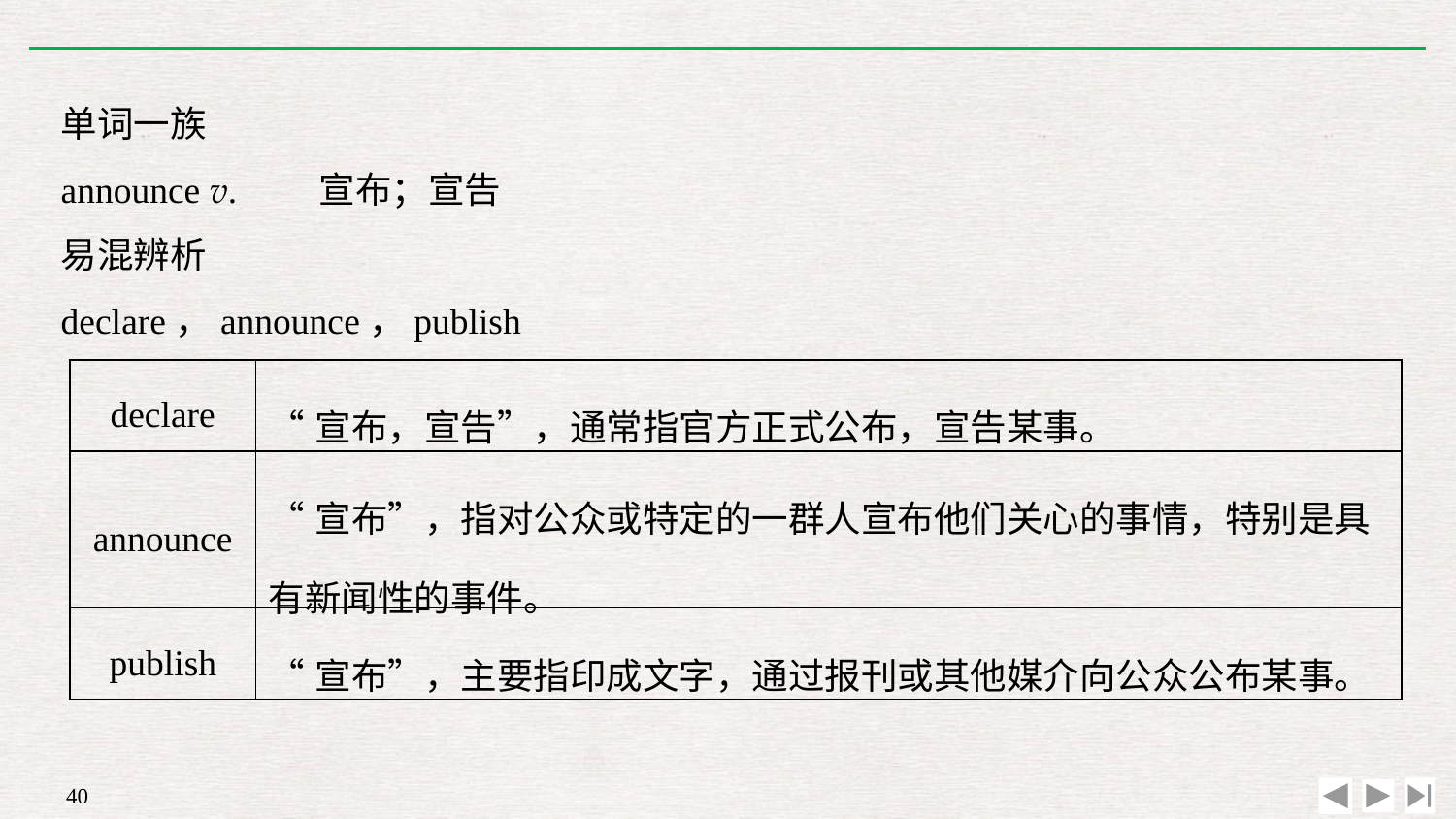

单词一族
announce v.　　宣布；宣告
易混辨析
declare，announce，publish
| declare | “宣布，宣告”，通常指官方正式公布，宣告某事。 |
| --- | --- |
| announce | “宣布”，指对公众或特定的一群人宣布他们关心的事情，特别是具有新闻性的事件。 |
| publish | “宣布”，主要指印成文字，通过报刊或其他媒介向公众公布某事。 |